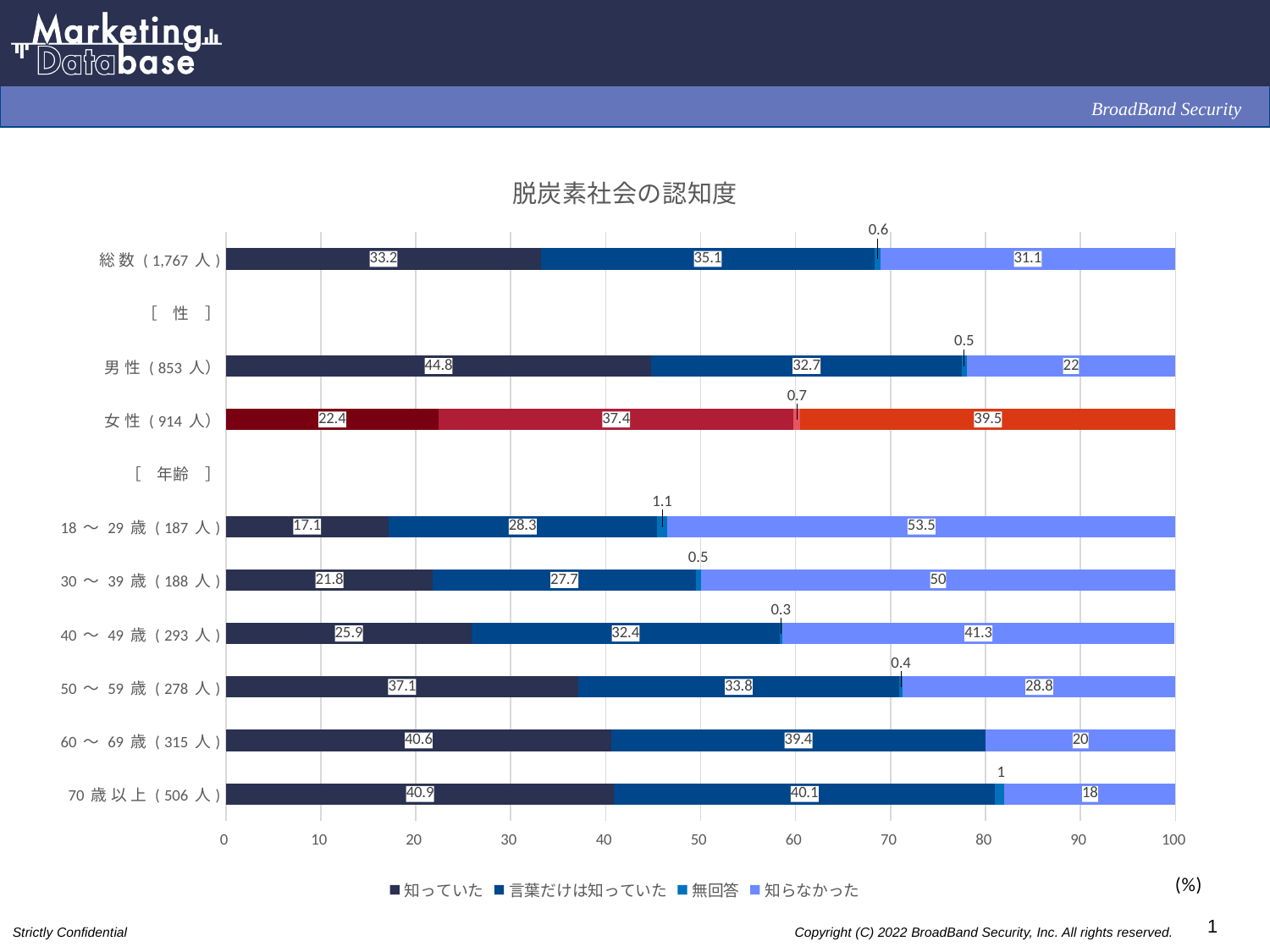

### Chart: 脱炭素社会の認知度

| Category | 知っていた | 言葉だけは知っていた | 無回答 | 知らなかった |
|---|---|---|---|---|
| 総 数 ( 1,767 人) | 33.2 | 35.1 | 0.6 | 31.1 |
| ［　性　］ | None | None | None | None |
| 男 性 ( 853 人） | 44.8 | 32.7 | 0.5 | 22.0 |
| 女 性 ( 914 人） | 22.4 | 37.4 | 0.7 | 39.5 |
| ［　年齢　］ | None | None | None | None |
| 18 ～ 29 歳 ( 187 人) | 17.1 | 28.3 | 1.1 | 53.5 |
| 30 ～ 39 歳 ( 188 人) | 21.8 | 27.7 | 0.5 | 50.0 |
| 40 ～ 49 歳 ( 293 人) | 25.9 | 32.4 | 0.3 | 41.3 |
| 50 ～ 59 歳 ( 278 人) | 37.1 | 33.8 | 0.4 | 28.8 |
| 60 ～ 69 歳 ( 315 人) | 40.6 | 39.4 | None | 20.0 |
| 70 歳 以 上 ( 506 人) | 40.9 | 40.1 | 1.0 | 18.0 |